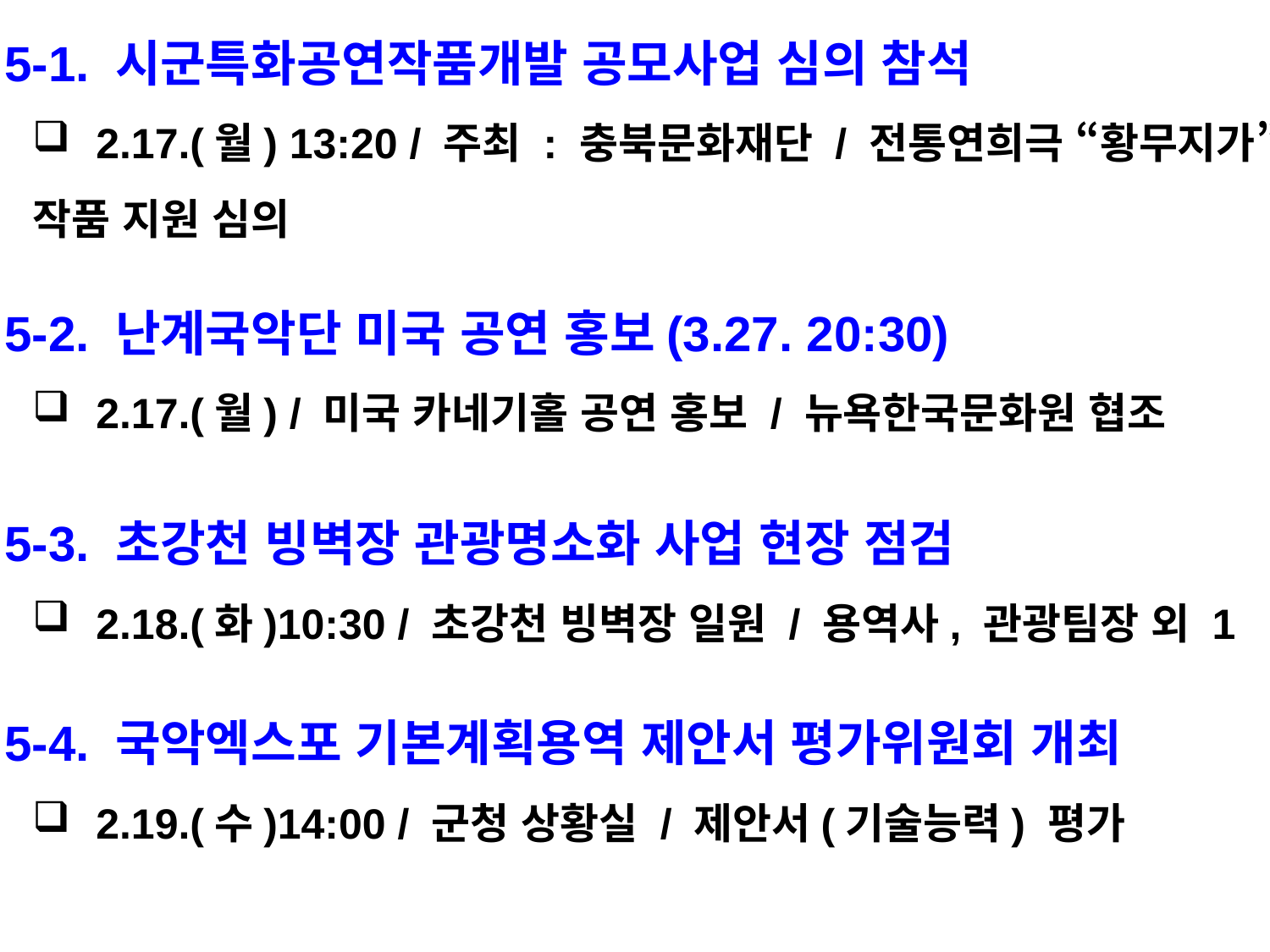

5-1. 시군특화공연작품개발 공모사업 심의 참석
2.17.(월) 13:20 / 주최 : 충북문화재단 / 전통연희극 “황무지가”
작품 지원 심의
  5-2. 난계국악단 미국 공연 홍보(3.27. 20:30)
2.17.(월) / 미국 카네기홀 공연 홍보 / 뉴욕한국문화원 협조
  5-3. 초강천 빙벽장 관광명소화 사업 현장 점검
2.18.(화)10:30 / 초강천 빙벽장 일원 / 용역사, 관광팀장 외 1
  5-4. 국악엑스포 기본계획용역 제안서 평가위원회 개최
2.19.(수)14:00 / 군청 상황실 / 제안서(기술능력) 평가